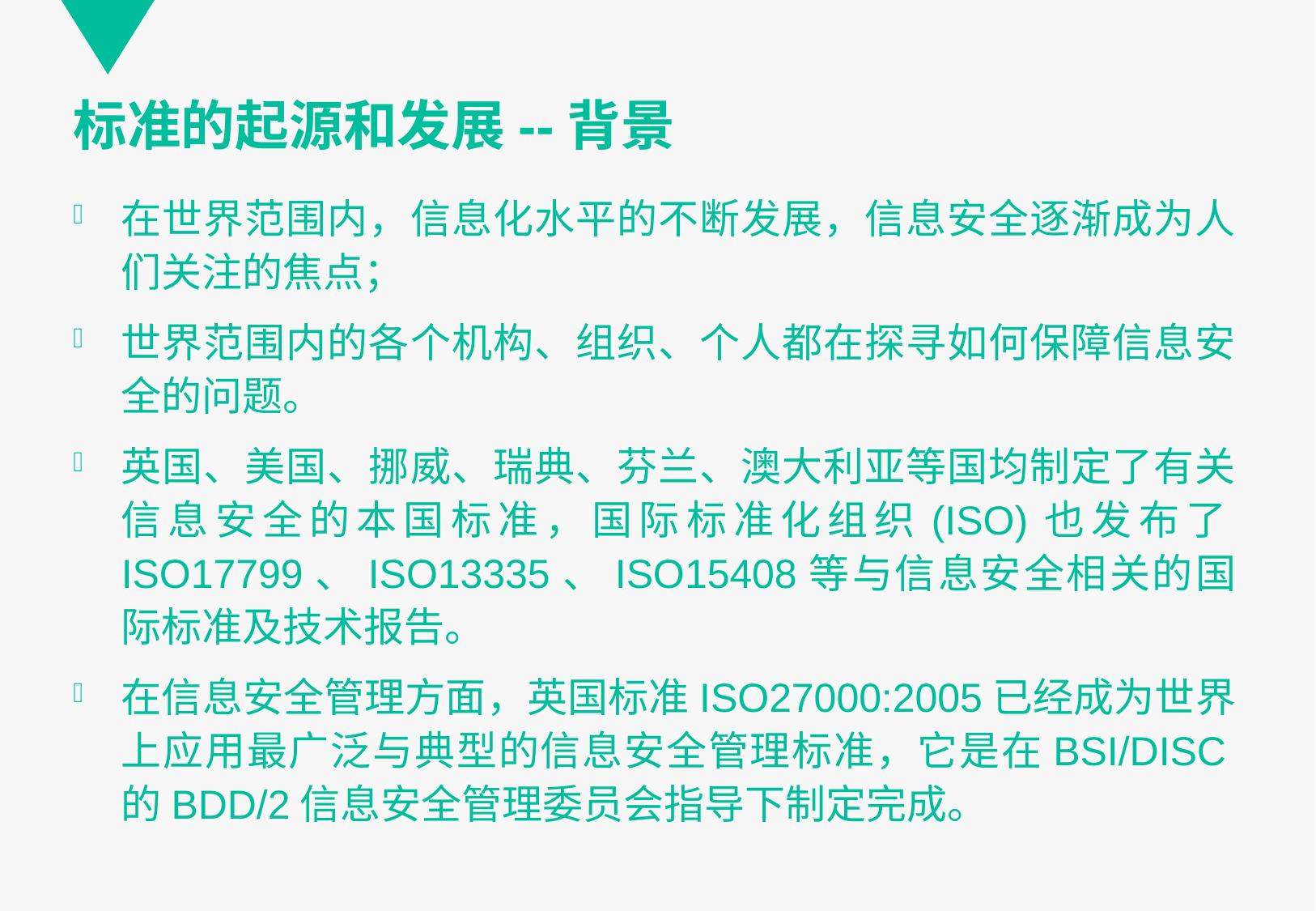

# 标准的起源和发展--背景
在世界范围内，信息化水平的不断发展，信息安全逐渐成为人们关注的焦点；
世界范围内的各个机构、组织、个人都在探寻如何保障信息安全的问题。
英国、美国、挪威、瑞典、芬兰、澳大利亚等国均制定了有关信息安全的本国标准，国际标准化组织(ISO)也发布了ISO17799、ISO13335、ISO15408等与信息安全相关的国际标准及技术报告。
在信息安全管理方面，英国标准ISO27000:2005已经成为世界上应用最广泛与典型的信息安全管理标准，它是在BSI/DISC的BDD/2信息安全管理委员会指导下制定完成。